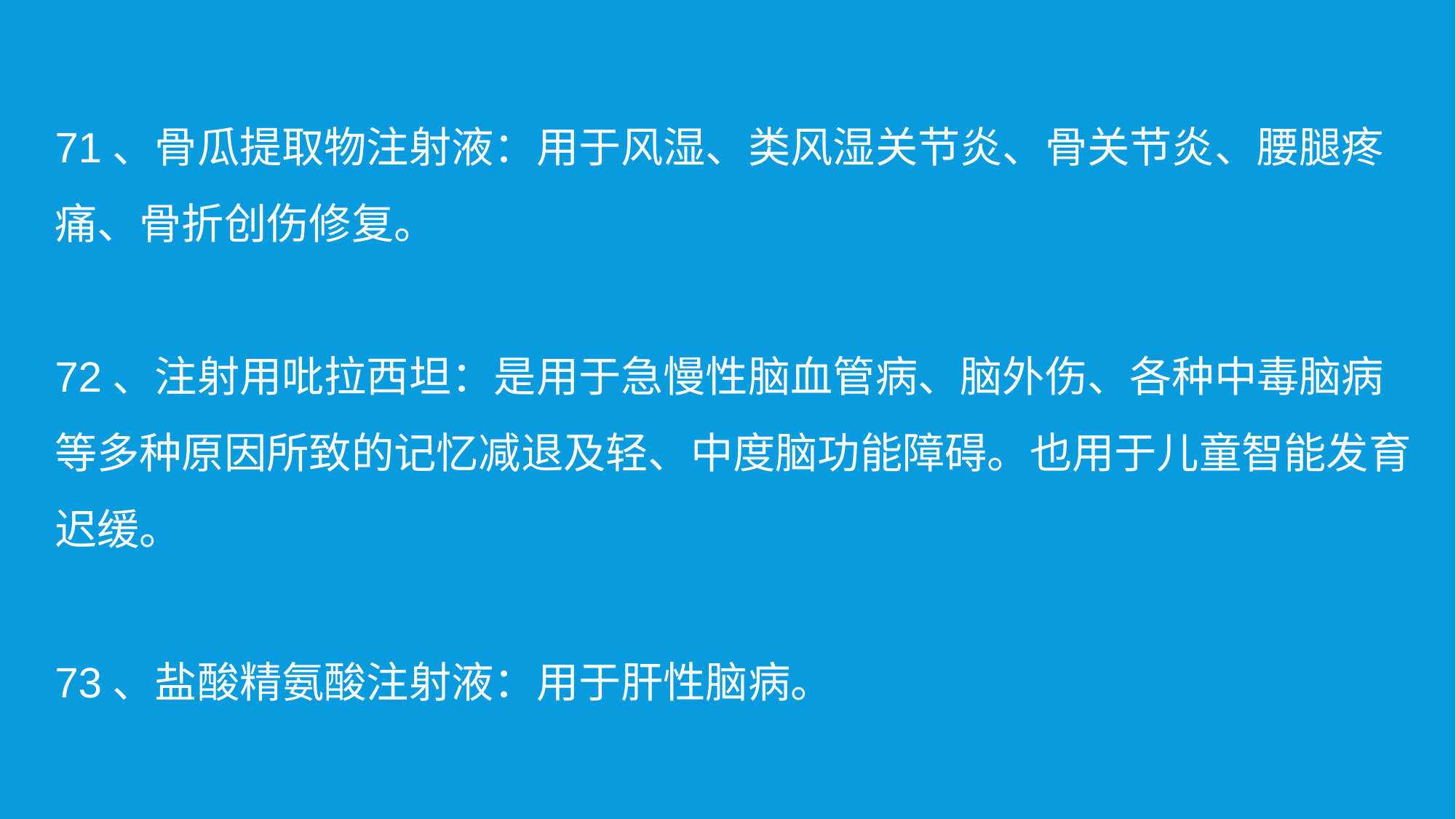

71、骨瓜提取物注射液：用于风湿、类风湿关节炎、骨关节炎、腰腿疼痛、骨折创伤修复。

72、注射用吡拉西坦：是用于急慢性脑血管病、脑外伤、各种中毒脑病等多种原因所致的记忆减退及轻、中度脑功能障碍。也用于儿童智能发育迟缓。

73、盐酸精氨酸注射液：用于肝性脑病。